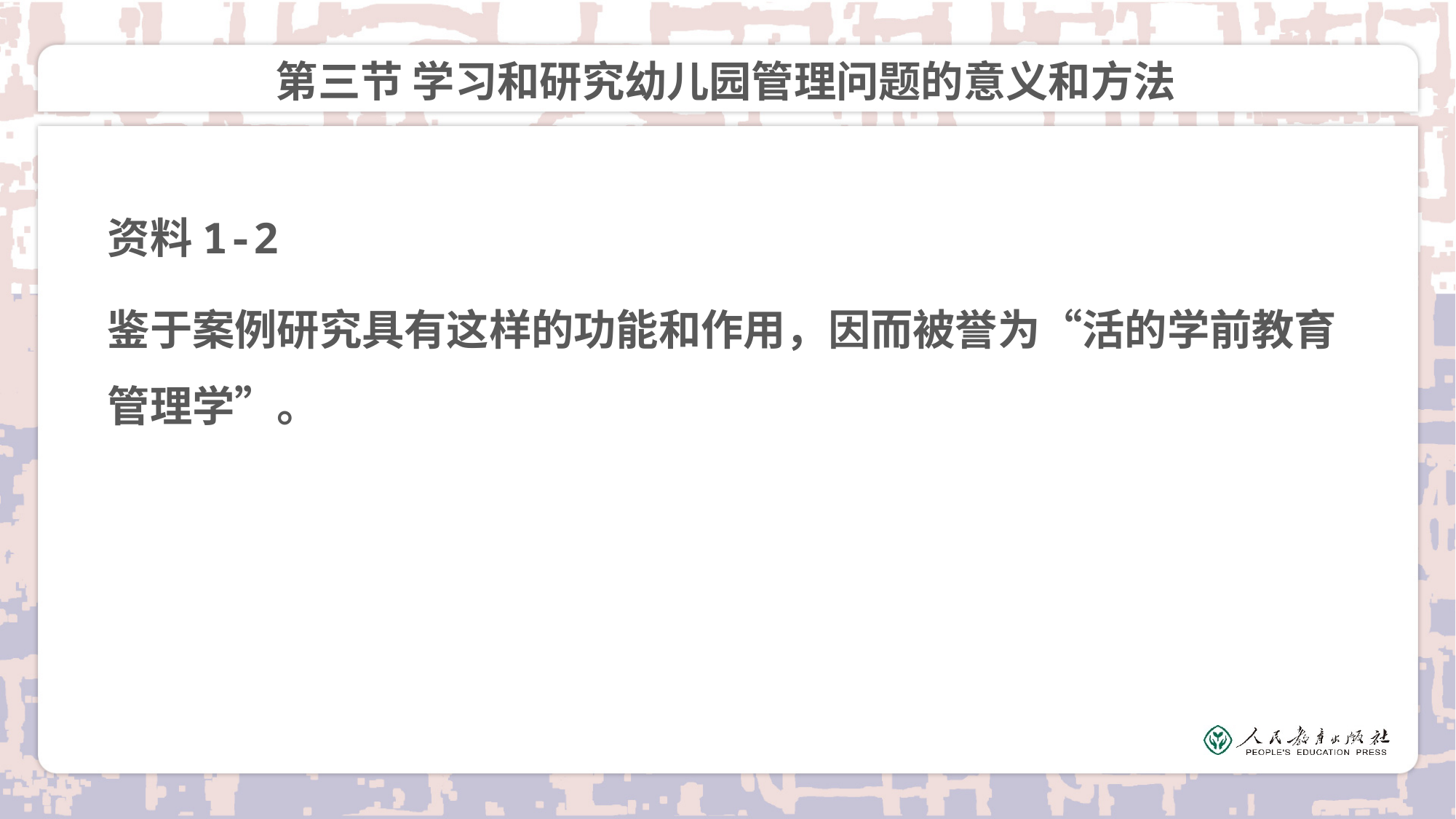

# 第三节 学习和研究幼儿园管理问题的意义和方法
资料1-2
鉴于案例研究具有这样的功能和作用，因而被誉为“活的学前教育管理学”。